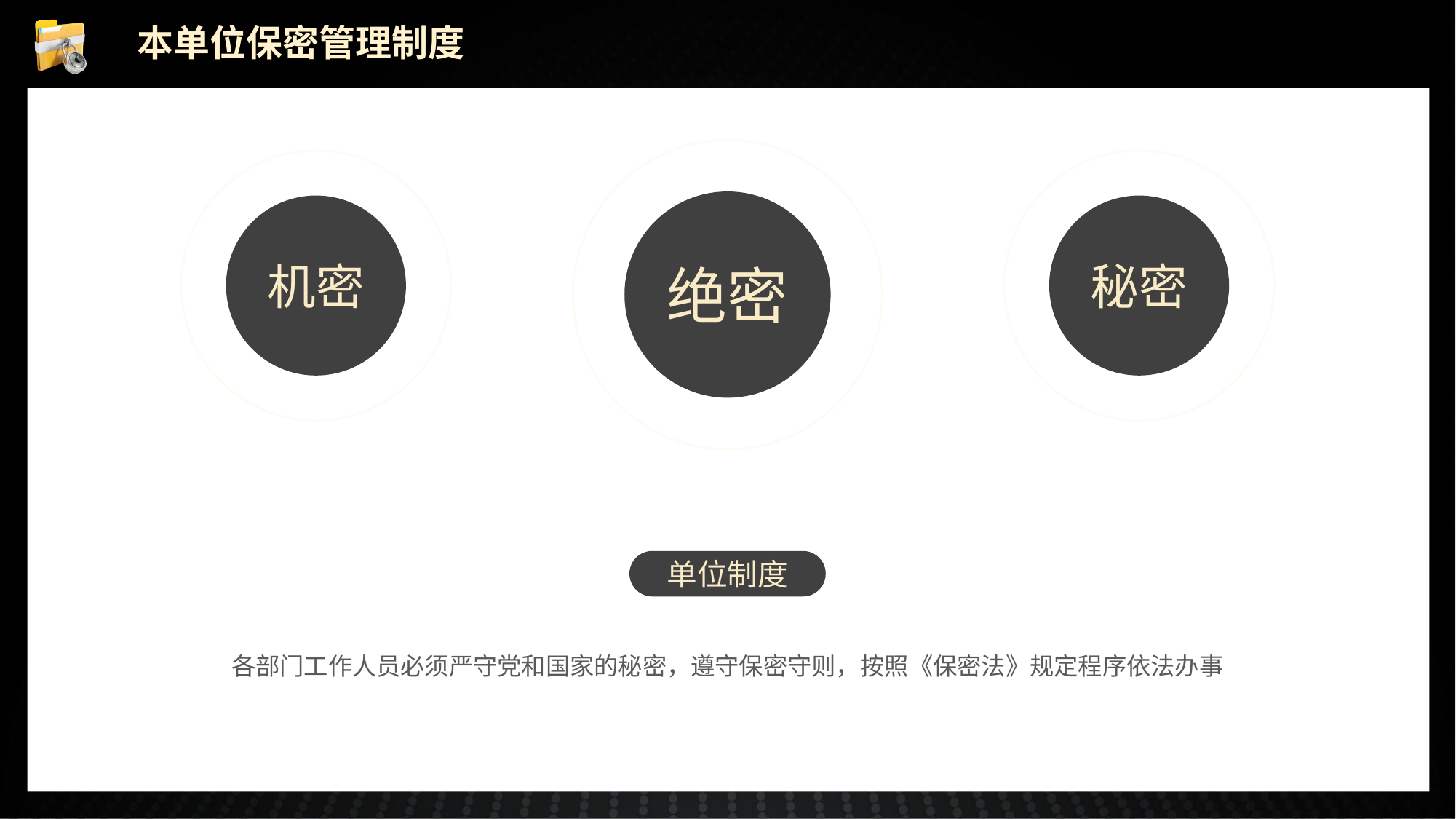

本单位保密管理制度

绝密
机密
秘密
单位制度
各部门工作人员必须严守党和国家的秘密，遵守保密守则，按照《保密法》规定程序依法办事